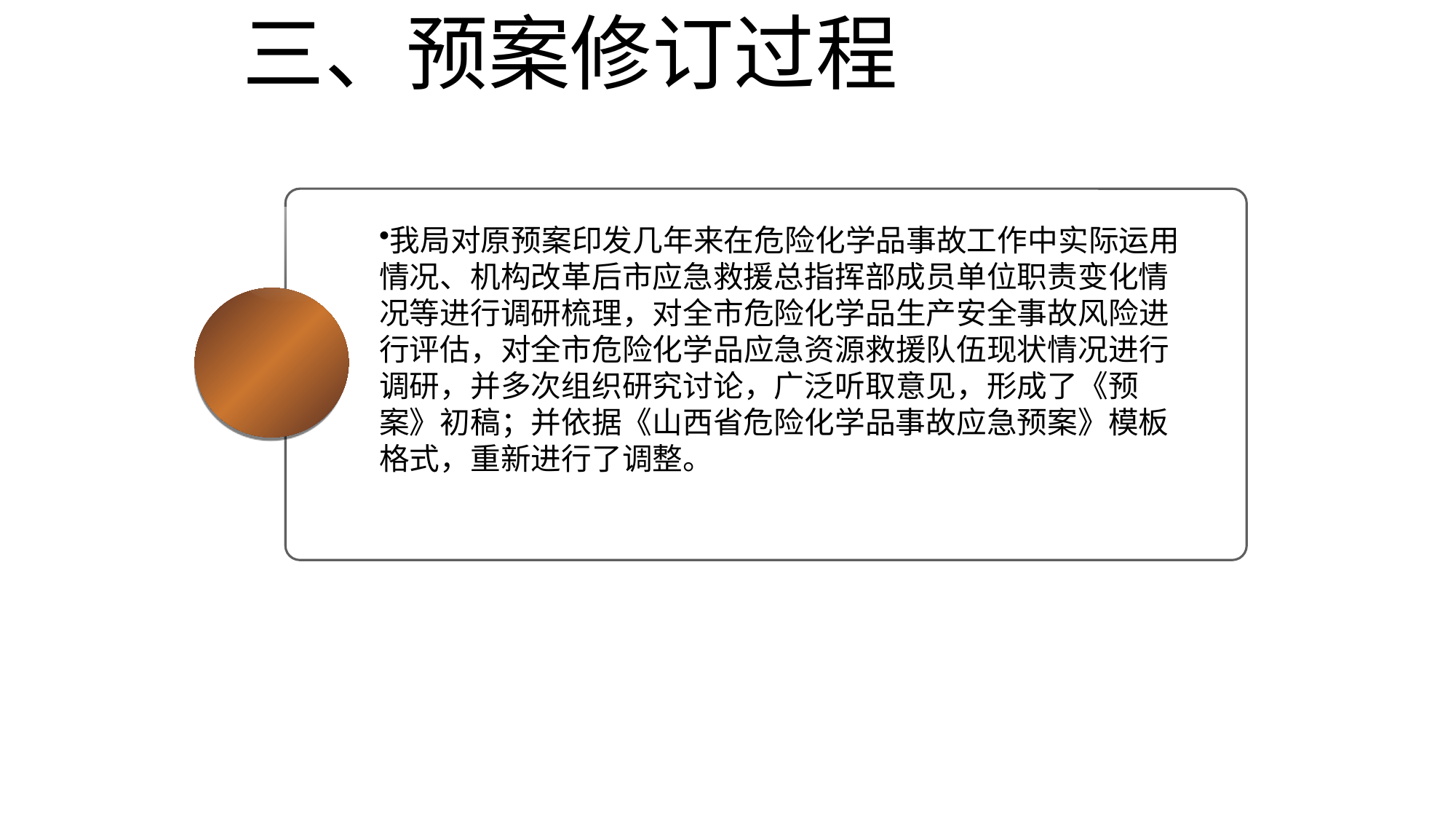

三、预案修订过程

我局对原预案印发几年来在危险化学品事故工作中实际运用情况、机构改革后市应急救援总指挥部成员单位职责变化情况等进行调研梳理，对全市危险化学品生产安全事故风险进行评估，对全市危险化学品应急资源救援队伍现状情况进行调研，并多次组织研究讨论，广泛听取意见，形成了《预案》初稿；并依据《山西省危险化学品事故应急预案》模板格式，重新进行了调整。